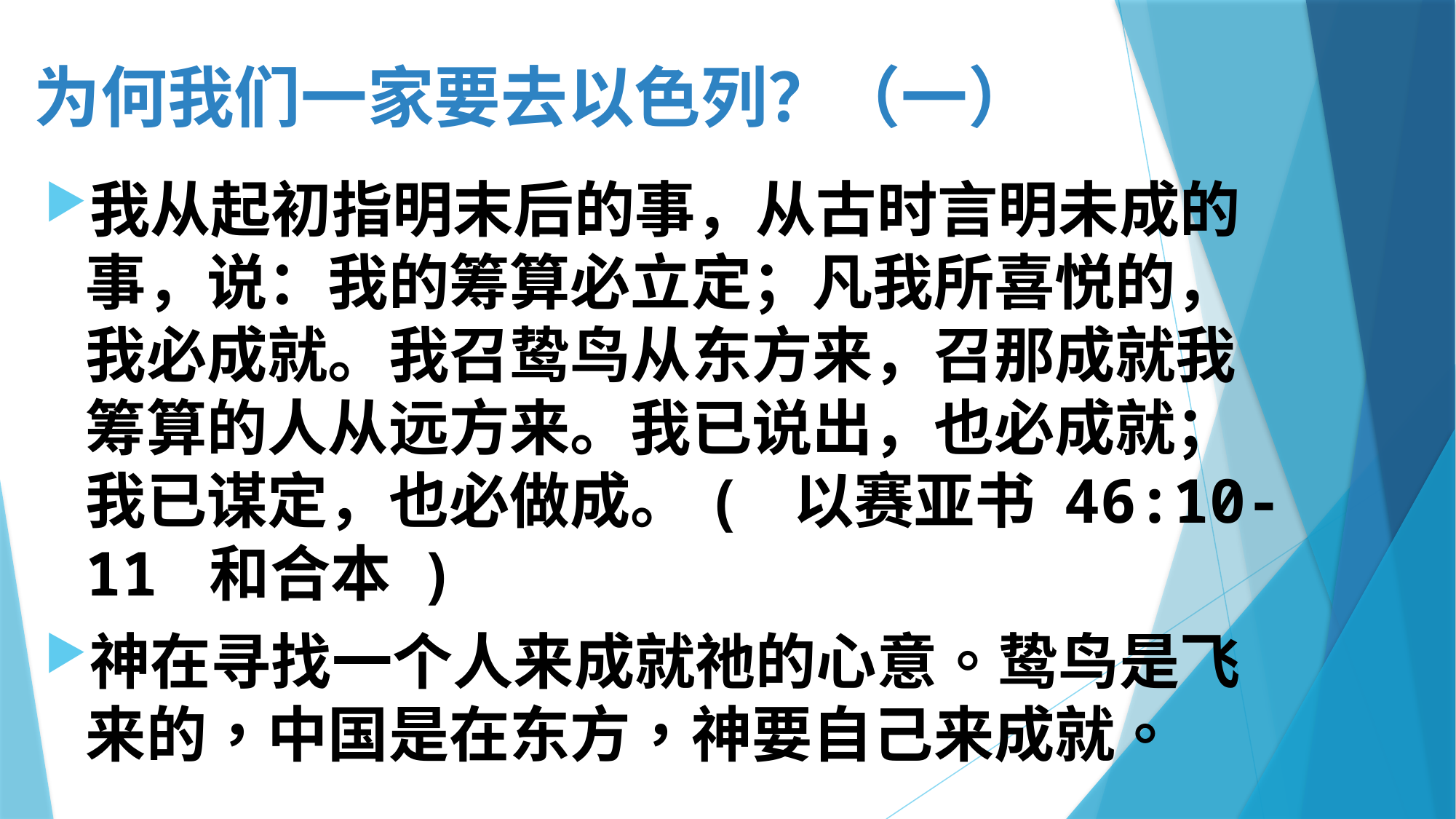

# 为何我们一家要去以色列？（一）
我从起初指明末后的事，从古时言明未成的事，说：我的筹算必立定；凡我所喜悦的，我必成就。我召鸷鸟从东方来，召那成就我筹算的人从远方来。我已说出，也必成就；我已谋定，也必做成。( 以赛亚书 46:10-11 和合本 )
神在寻找一个人来成就祂的心意。鸷鸟是飞来的，中国是在东方，神要自己来成就。